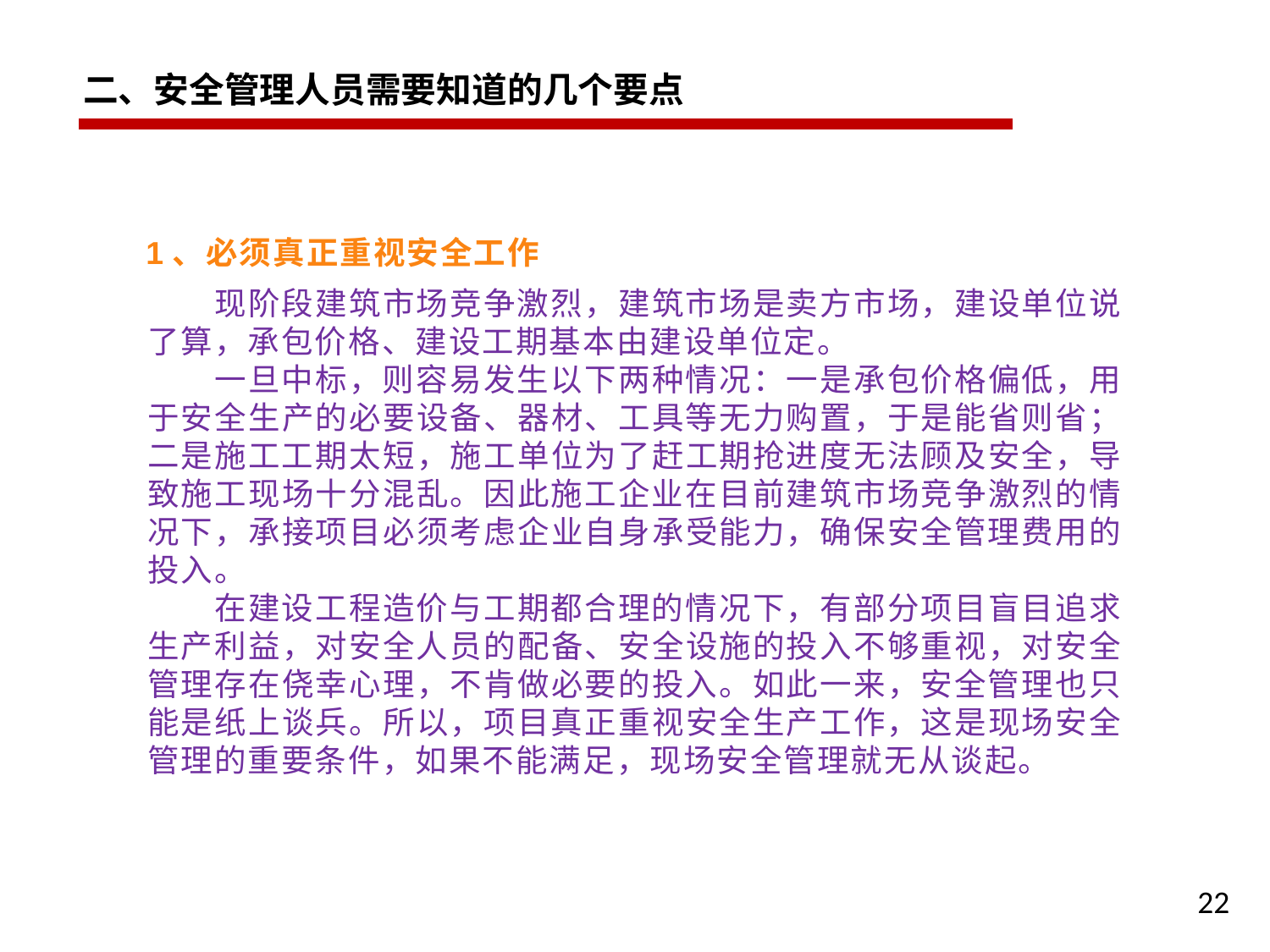

二、安全管理人员需要知道的几个要点
1、必须真正重视安全工作
现阶段建筑市场竞争激烈，建筑市场是卖方市场，建设单位说了算，承包价格、建设工期基本由建设单位定。
一旦中标，则容易发生以下两种情况：一是承包价格偏低，用于安全生产的必要设备、器材、工具等无力购置，于是能省则省；二是施工工期太短，施工单位为了赶工期抢进度无法顾及安全，导致施工现场十分混乱。因此施工企业在目前建筑市场竞争激烈的情况下，承接项目必须考虑企业自身承受能力，确保安全管理费用的投入。
在建设工程造价与工期都合理的情况下，有部分项目盲目追求生产利益，对安全人员的配备、安全设施的投入不够重视，对安全管理存在侥幸心理，不肯做必要的投入。如此一来，安全管理也只能是纸上谈兵。所以，项目真正重视安全生产工作，这是现场安全管理的重要条件，如果不能满足，现场安全管理就无从谈起。